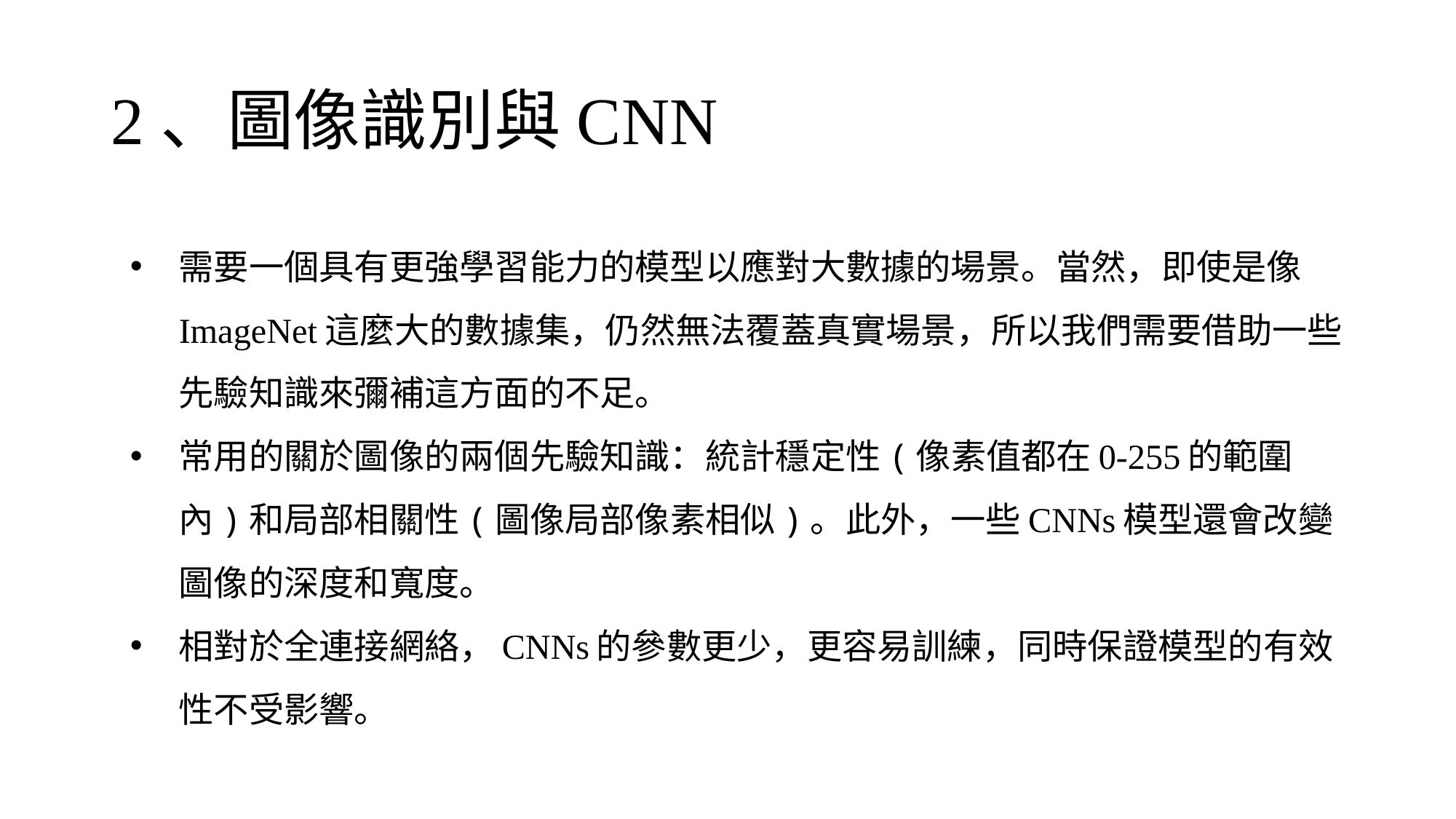

# 2、圖像識別與CNN
需要一個具有更強學習能力的模型以應對大數據的場景。當然，即使是像ImageNet這麼大的數據集，仍然無法覆蓋真實場景，所以我們需要借助一些先驗知識來彌補這方面的不足。
常用的關於圖像的兩個先驗知識：統計穩定性(像素值都在0-255的範圍內)和局部相關性(圖像局部像素相似)。此外，一些CNNs模型還會改變圖像的深度和寬度。
相對於全連接網絡，CNNs的參數更少，更容易訓練，同時保證模型的有效性不受影響。